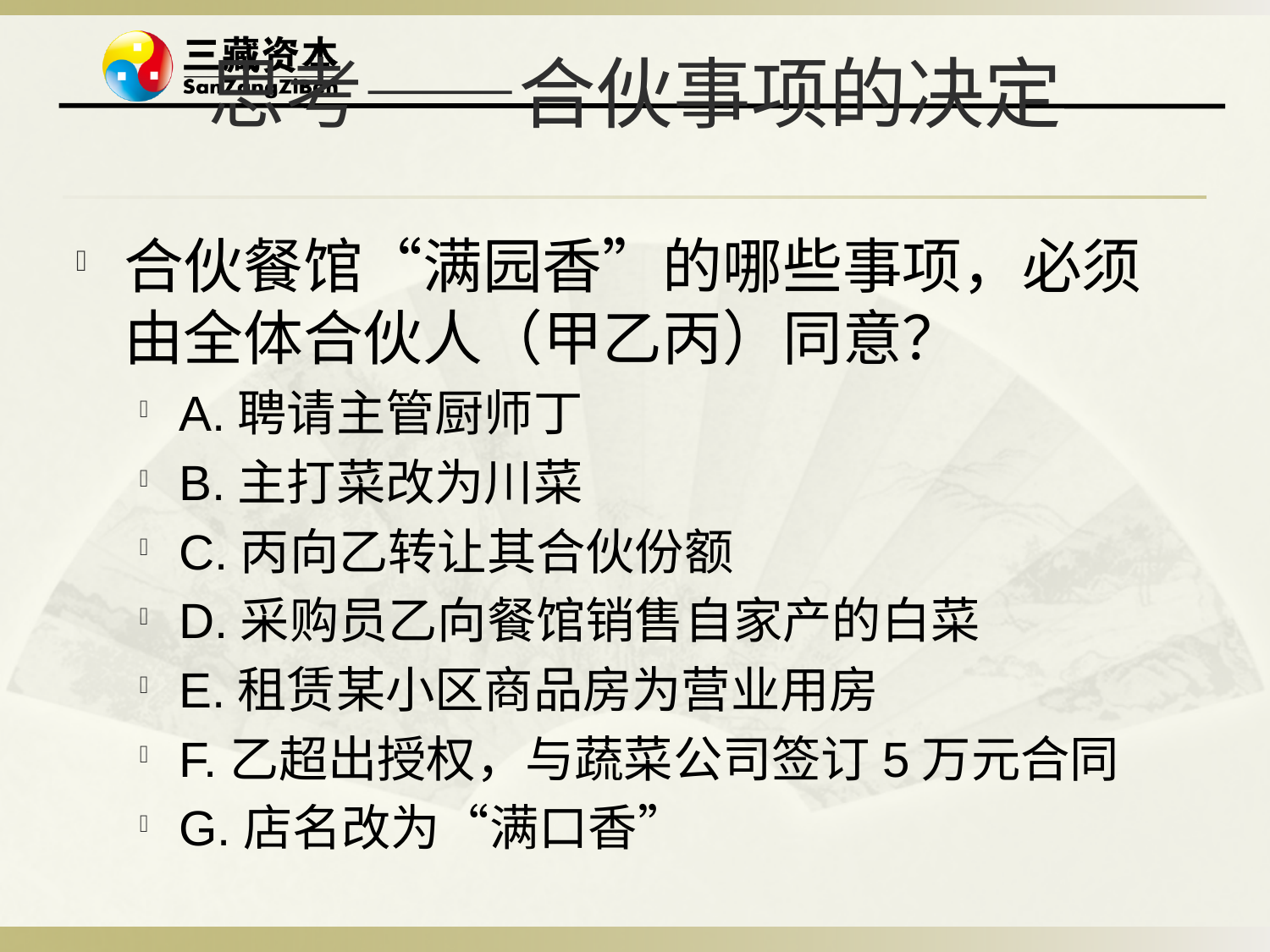

# 思考——合伙事项的决定
合伙餐馆“满园香”的哪些事项，必须由全体合伙人（甲乙丙）同意？
A.聘请主管厨师丁
B.主打菜改为川菜
C.丙向乙转让其合伙份额
D.采购员乙向餐馆销售自家产的白菜
E.租赁某小区商品房为营业用房
F.乙超出授权，与蔬菜公司签订5万元合同
G.店名改为“满口香”